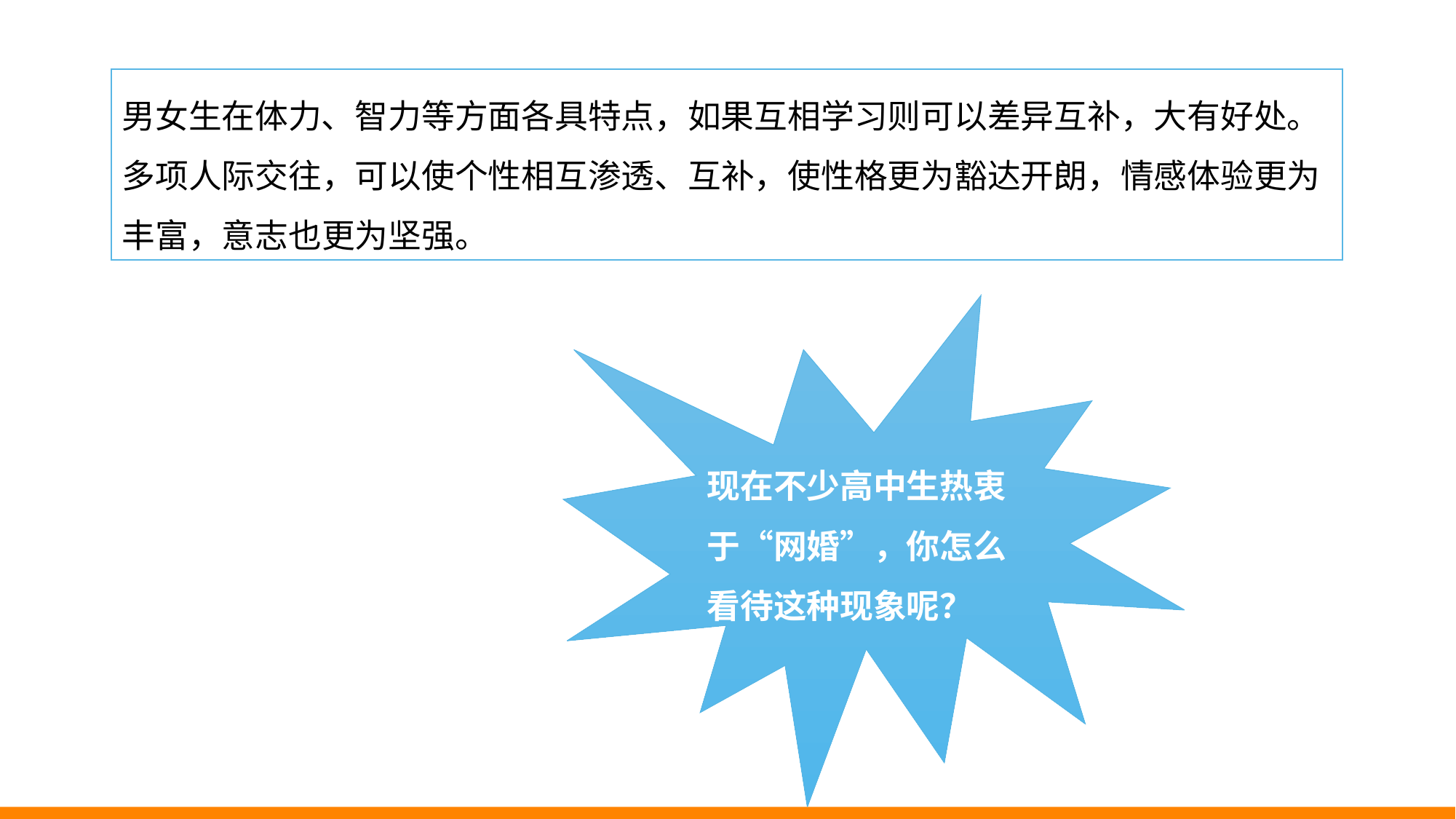

男女生在体力、智力等方面各具特点，如果互相学习则可以差异互补，大有好处。多项人际交往，可以使个性相互渗透、互补，使性格更为豁达开朗，情感体验更为丰富，意志也更为坚强。
现在不少高中生热衷于“网婚”，你怎么看待这种现象呢？